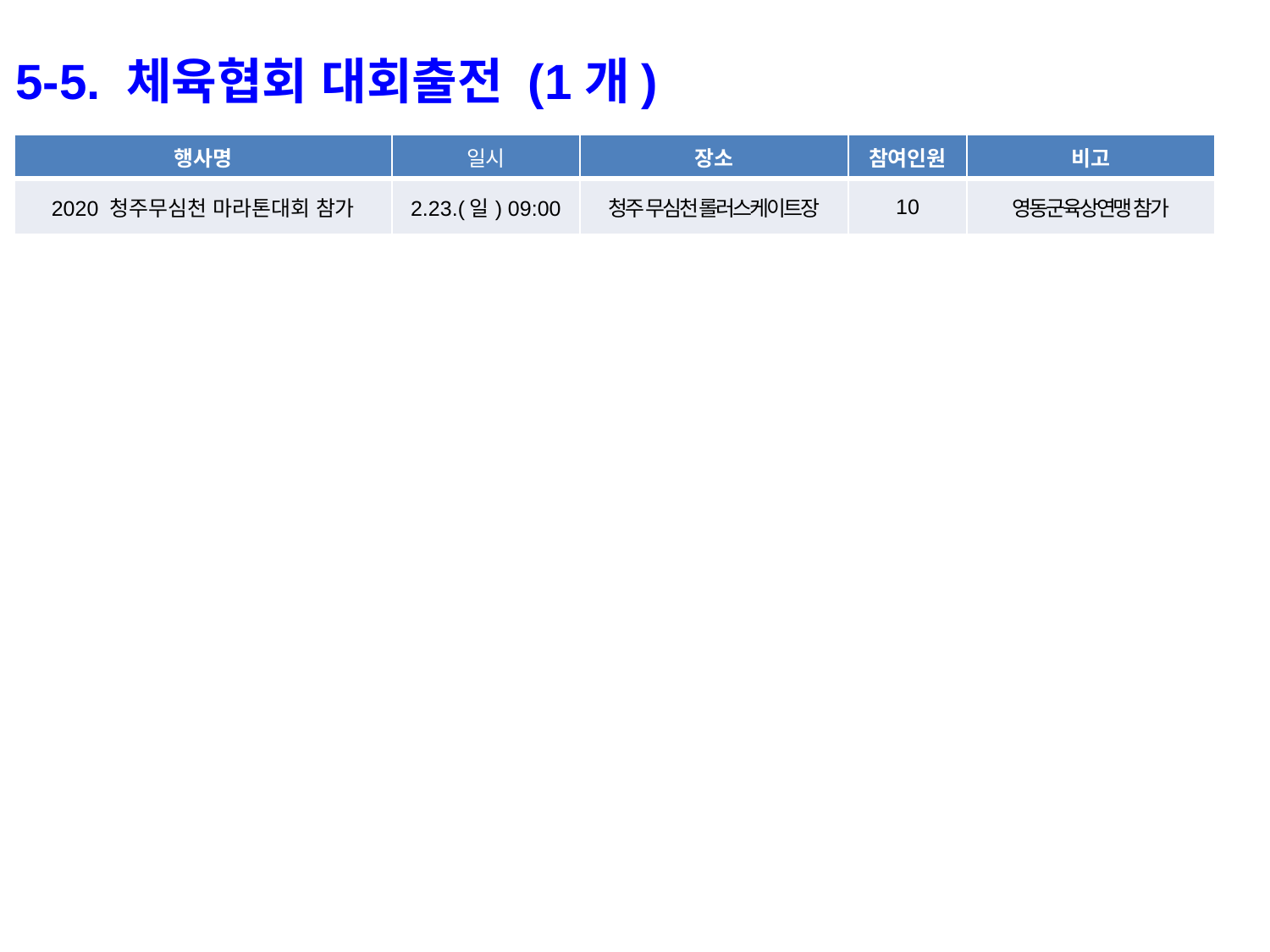

5-5. 체육협회 대회출전 (1개)

| 행사명 | 일시 | 장소 | 참여인원 | 비고 |
| --- | --- | --- | --- | --- |
| 2020 청주무심천 마라톤대회 참가 | 2.23.(일) 09:00 | 청주 무심천 롤러스케이트장 | 10 | 영동군육상연맹 참가 |